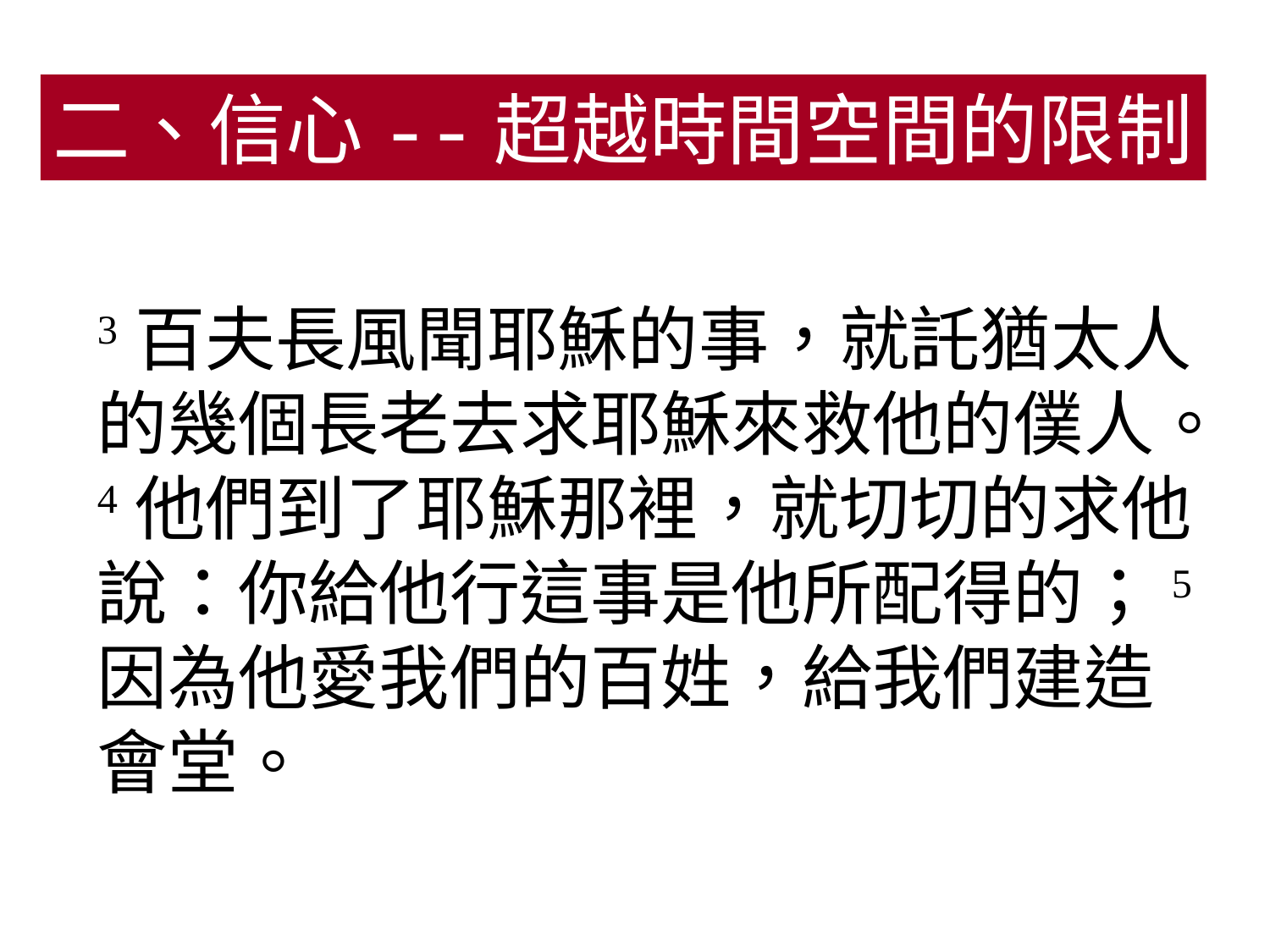

二、信心--超越時間空間的限制
3百夫長風聞耶穌的事，就託猶太人的幾個長老去求耶穌來救他的僕人。4他們到了耶穌那裡，就切切的求他說：你給他行這事是他所配得的；5因為他愛我們的百姓，給我們建造會堂。